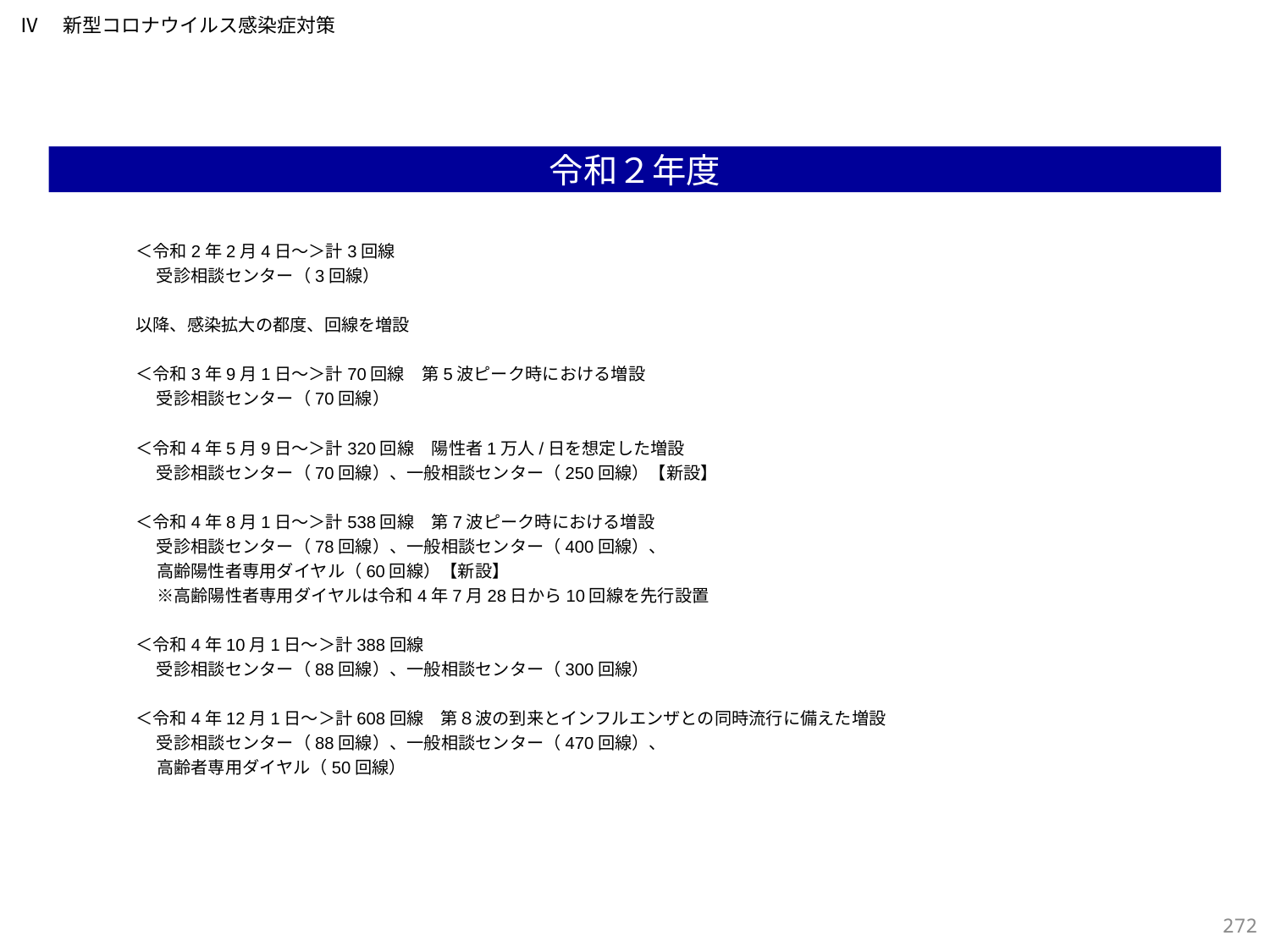

Ⅳ　新型コロナウイルス感染症対策
令和２年度

　　　＜令和2年2月4日～＞計3回線
　　　 　受診相談センター（3回線）

　　　以降、感染拡大の都度、回線を増設

　　　＜令和3年9月1日～＞計70回線　第5波ピーク時における増設
　　　　 受診相談センター（70回線）

　　　＜令和4年5月9日～＞計320回線　陽性者1万人/日を想定した増設
　　　　 受診相談センター（70回線）、一般相談センター（250回線）【新設】

　　　＜令和4年8月1日～＞計538回線　第7波ピーク時における増設
　　　　 受診相談センター（78回線）、一般相談センター（400回線）、
　　　　 高齢陽性者専用ダイヤル（60回線）【新設】
　　　　 ※高齢陽性者専用ダイヤルは令和4年7月28日から10回線を先行設置

　　　＜令和4年10月1日～＞計388回線
　　　　 受診相談センター（88回線）、一般相談センター（300回線）

　　　＜令和4年12月1日～＞計608回線　第８波の到来とインフルエンザとの同時流行に備えた増設
　　　　 受診相談センター（88回線）、一般相談センター（470回線）、
　　　　 高齢者専用ダイヤル（50回線）

272